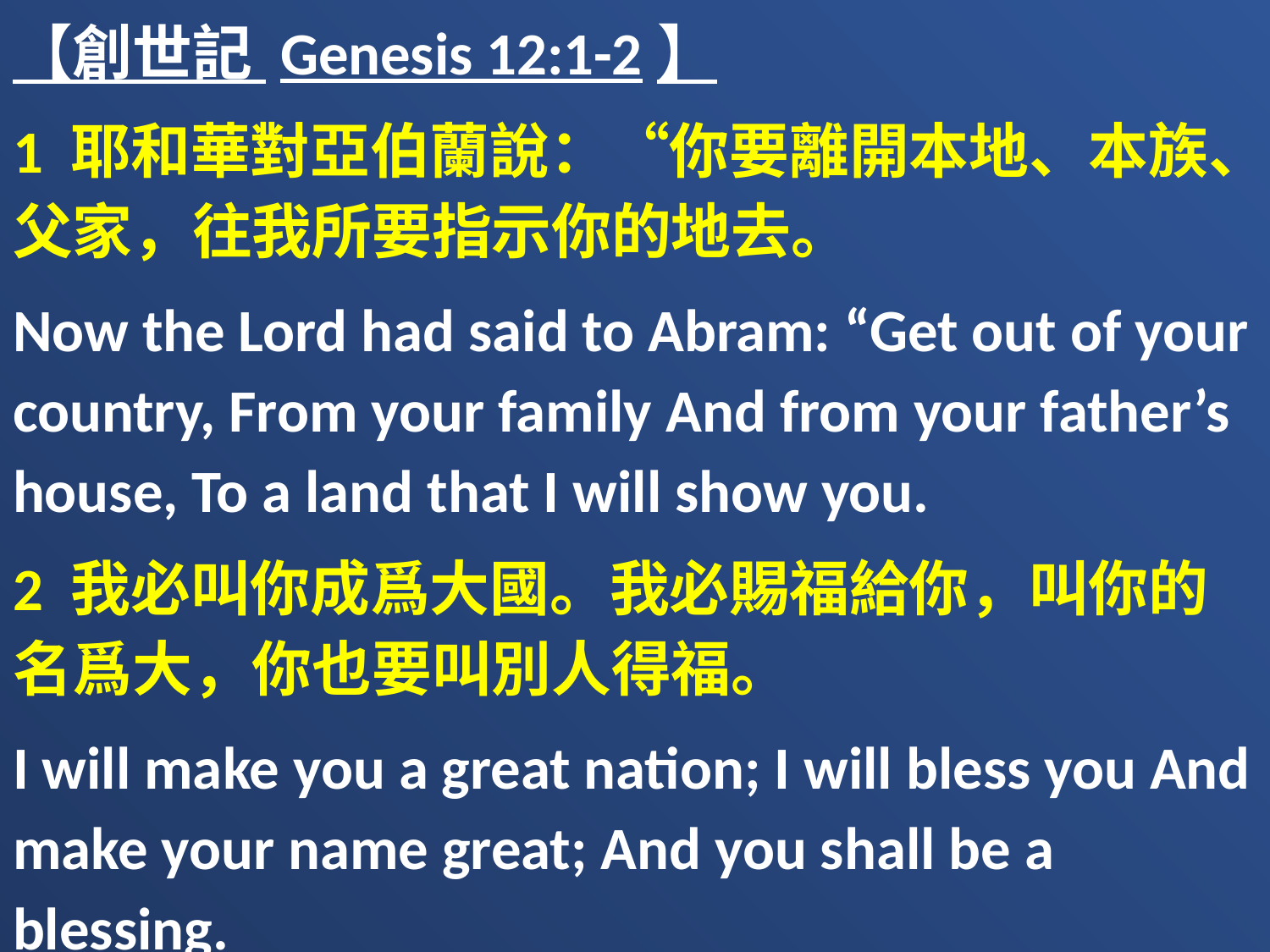

【創世記 Genesis 12:1-2】
1 耶和華對亞伯蘭說：“你要離開本地、本族、父家，往我所要指示你的地去。
Now the Lord had said to Abram: “Get out of your country, From your family And from your father’s house, To a land that I will show you.
2 我必叫你成爲大國。我必賜福給你，叫你的名爲大，你也要叫別人得福。
I will make you a great nation; I will bless you And make your name great; And you shall be a blessing.